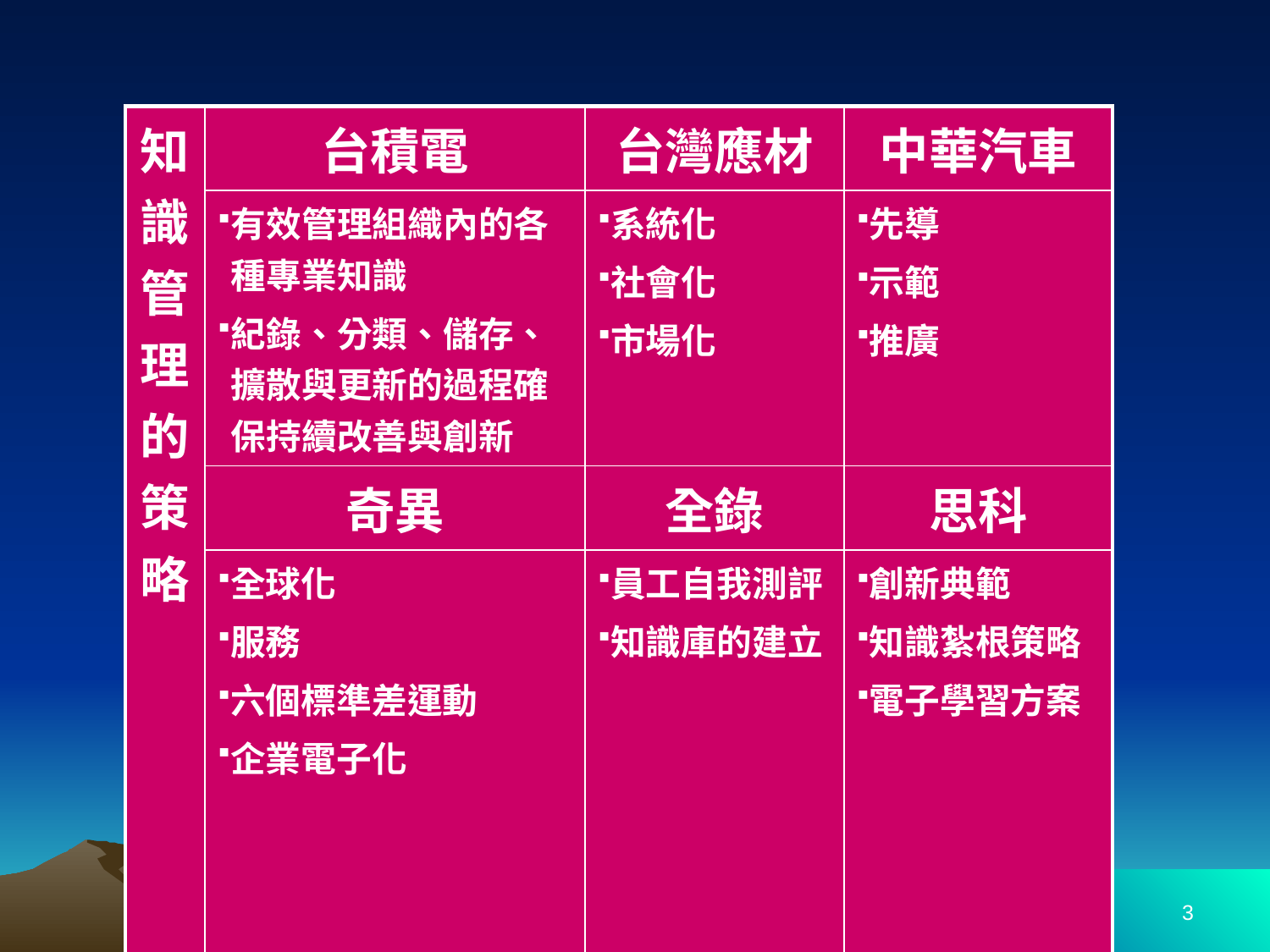

| 知識管理的策略 | 台積電 | 台灣應材 | 中華汽車 |
| --- | --- | --- | --- |
|  | 有效管理組織內的各種專業知識 紀錄、分類、儲存、擴散與更新的過程確保持續改善與創新 | 系統化 社會化 市場化 | 先導 示範 推廣 |
|  | 奇異 | 全錄 | 思科 |
|  | 全球化 服務 六個標準差運動 企業電子化 | 員工自我測評 知識庫的建立 | 創新典範 知識紮根策略 電子學習方案 |
3